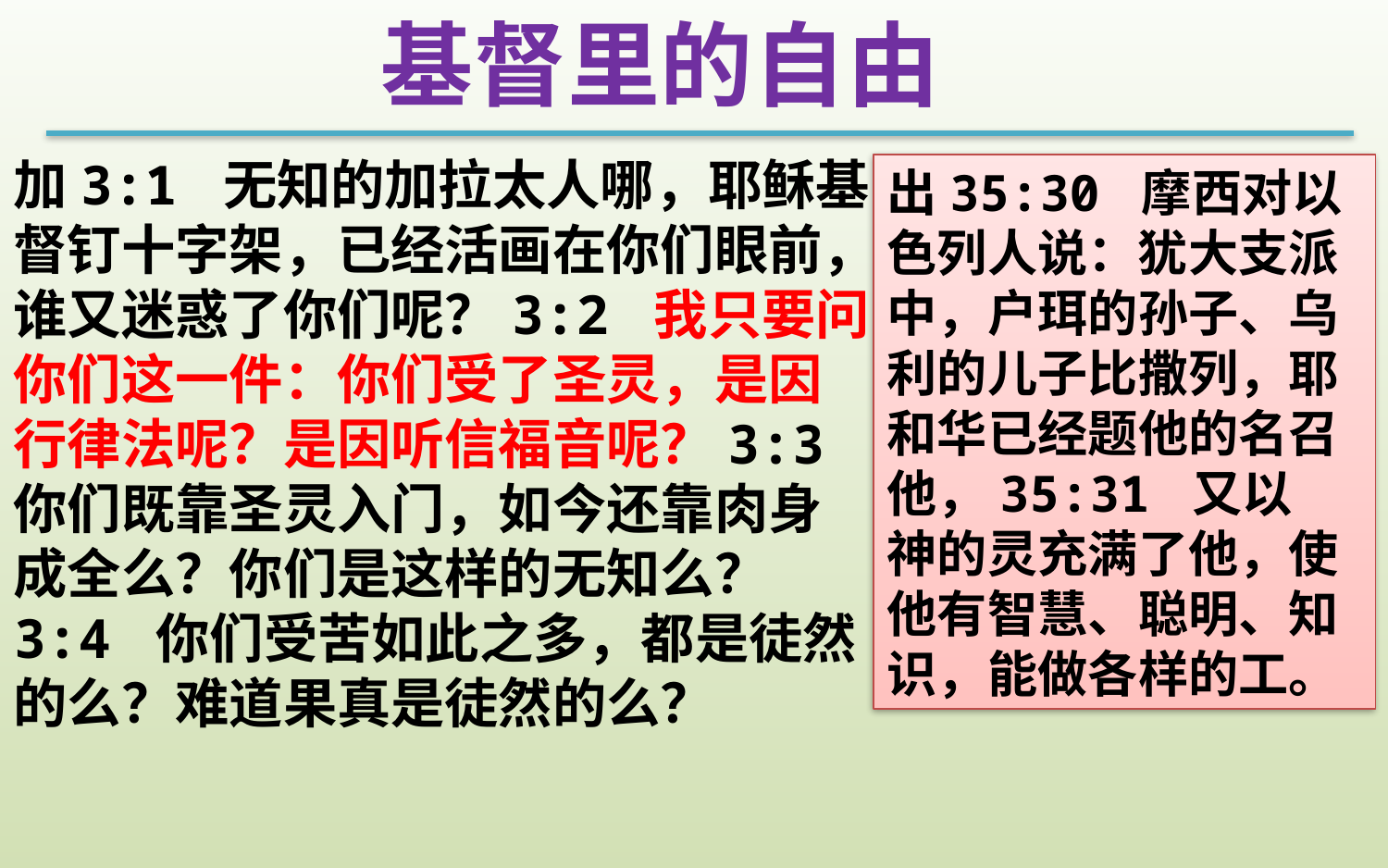

基督里的自由
加3:1 无知的加拉太人哪，耶稣基督钉十字架，已经活画在你们眼前，谁又迷惑了你们呢？3:2 我只要问你们这一件：你们受了圣灵，是因行律法呢？是因听信福音呢？3:3 你们既靠圣灵入门，如今还靠肉身成全么？你们是这样的无知么？3:4 你们受苦如此之多，都是徒然的么？难道果真是徒然的么？
出35:30 摩西对以色列人说：犹大支派中，户珥的孙子、乌利的儿子比撒列，耶和华已经题他的名召他，35:31 又以　神的灵充满了他，使他有智慧、聪明、知识，能做各样的工。